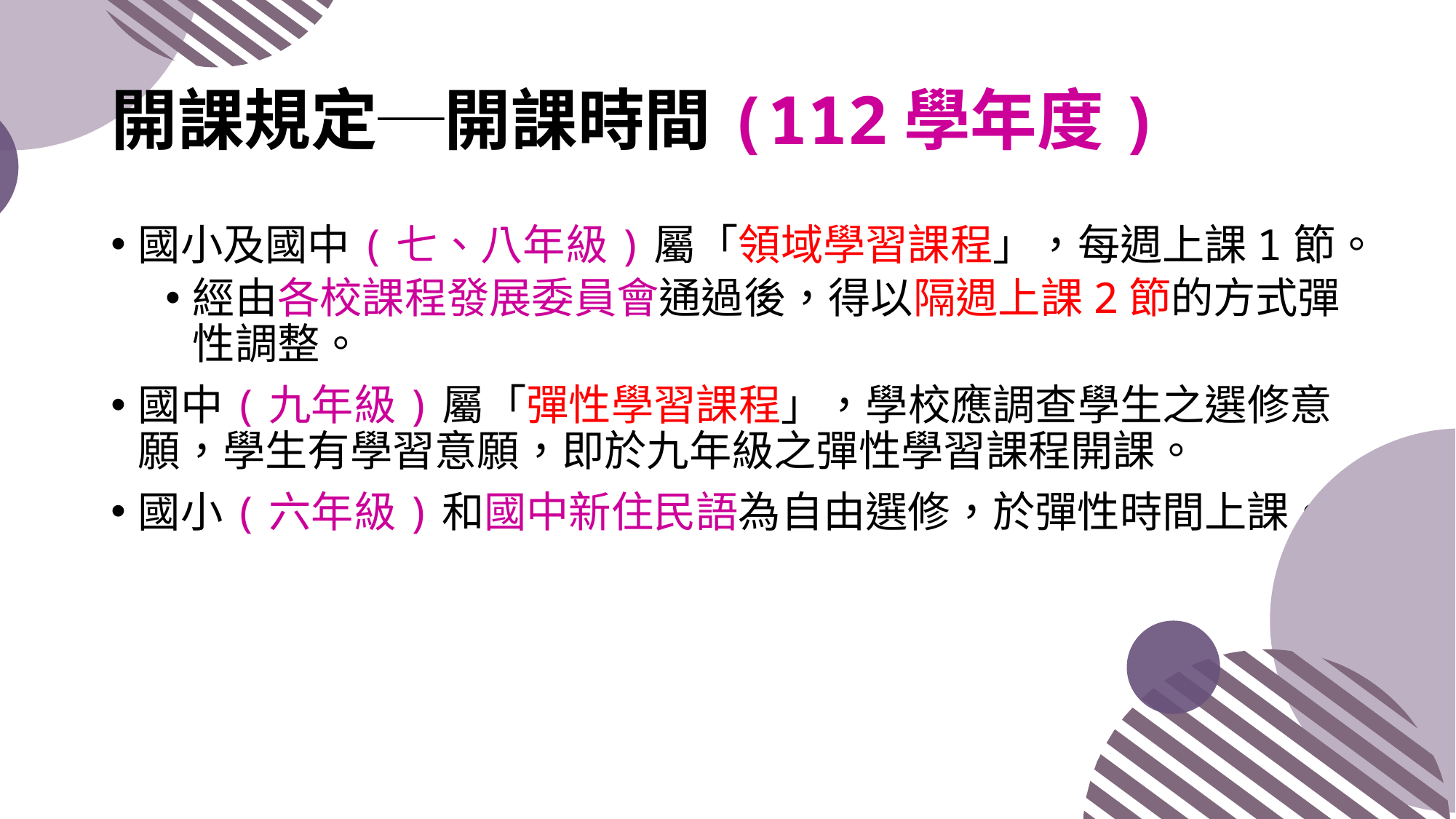

# 開課規定─開課時間(112學年度)
國小及國中(七、八年級)屬「領域學習課程」，每週上課1節。
經由各校課程發展委員會通過後，得以隔週上課2節的方式彈性調整。
國中(九年級)屬「彈性學習課程」，學校應調查學生之選修意願，學生有學習意願，即於九年級之彈性學習課程開課。
國小(六年級)和國中新住民語為自由選修，於彈性時間上課。